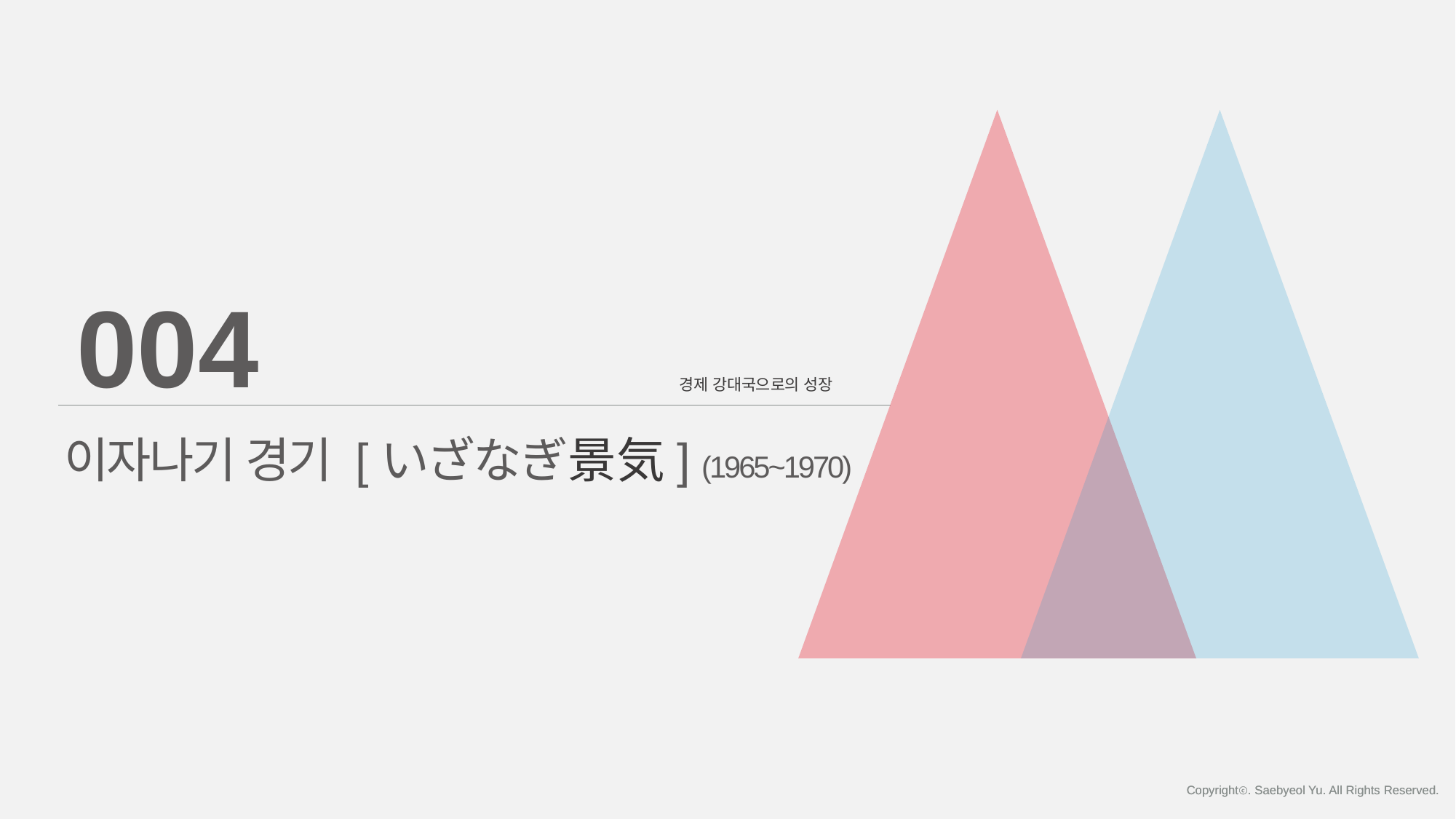

004
경제 강대국으로의 성장
이자나기 경기 [いざなぎ景気] (1965~1970)
Copyrightⓒ. Saebyeol Yu. All Rights Reserved.